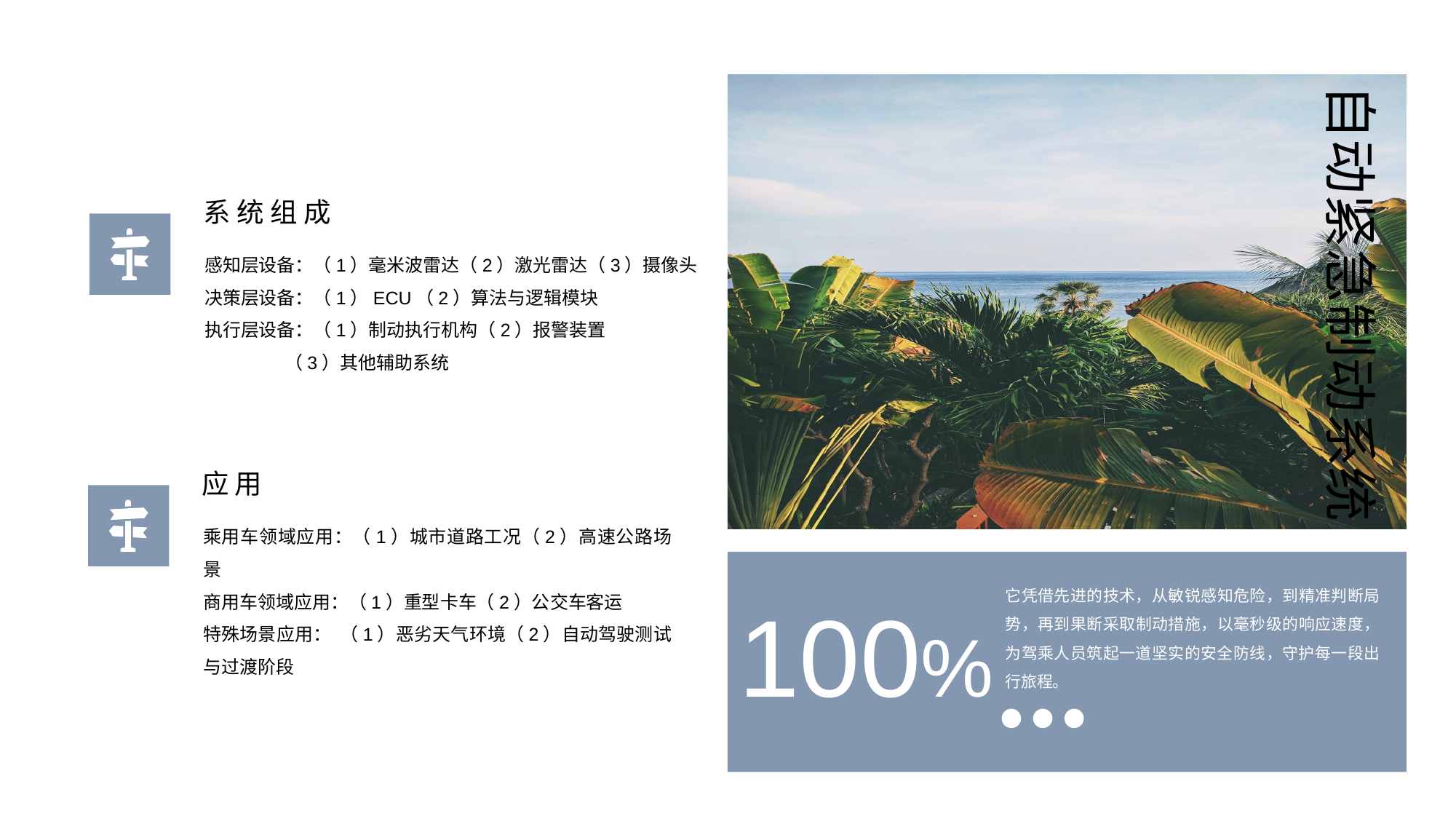

自动紧急制动系统
系 统 组 成

感知层设备：（1）毫米波雷达（2）激光雷达（3）摄像头
决策层设备：（1）ECU（2）算法与逻辑模块
执行层设备：（1）制动执行机构（2）报警装置
                   （3）其他辅助系统
应 用

乘用车领域应用：（1）城市道路工况（2）高速公路场景
商用车领域应用：（1）重型卡车（2）公交车客运
特殊场景应用：  （1）恶劣天气环境（2）自动驾驶测试与过渡阶段

它凭借先进的技术，从敏锐感知危险，到精准判断局势，再到果断采取制动措施，以毫秒级的响应速度，为驾乘人员筑起一道坚实的安全防线，守护每一段出行旅程。
100%